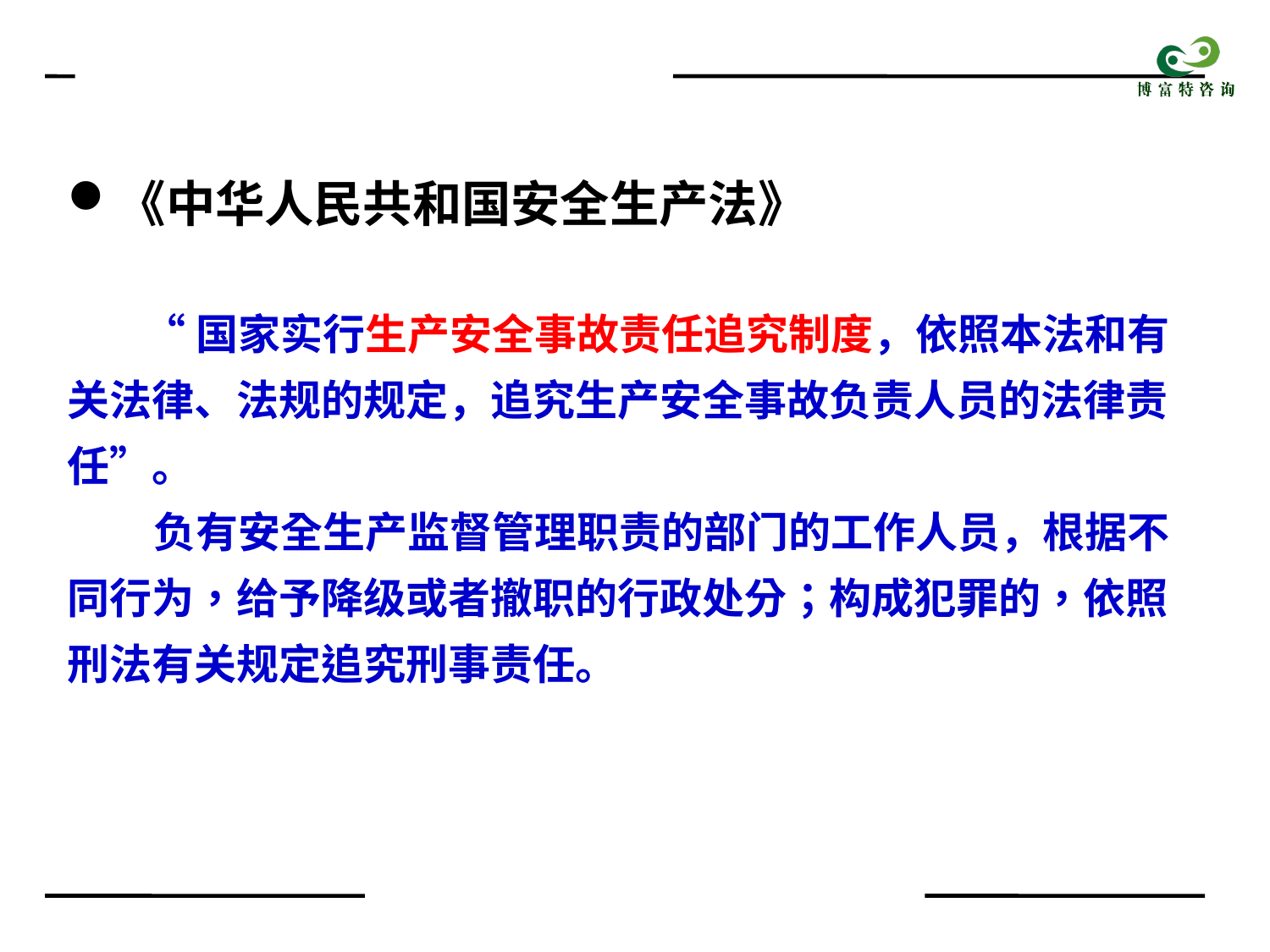

《中华人民共和国安全生产法》
        “国家实行生产安全事故责任追究制度，依照本法和有关法律、法规的规定，追究生产安全事故负责人员的法律责任”。
        负有安全生产监督管理职责的部门的工作人员，根据不同行为，给予降级或者撤职的行政处分；构成犯罪的，依照刑法有关规定追究刑事责任。